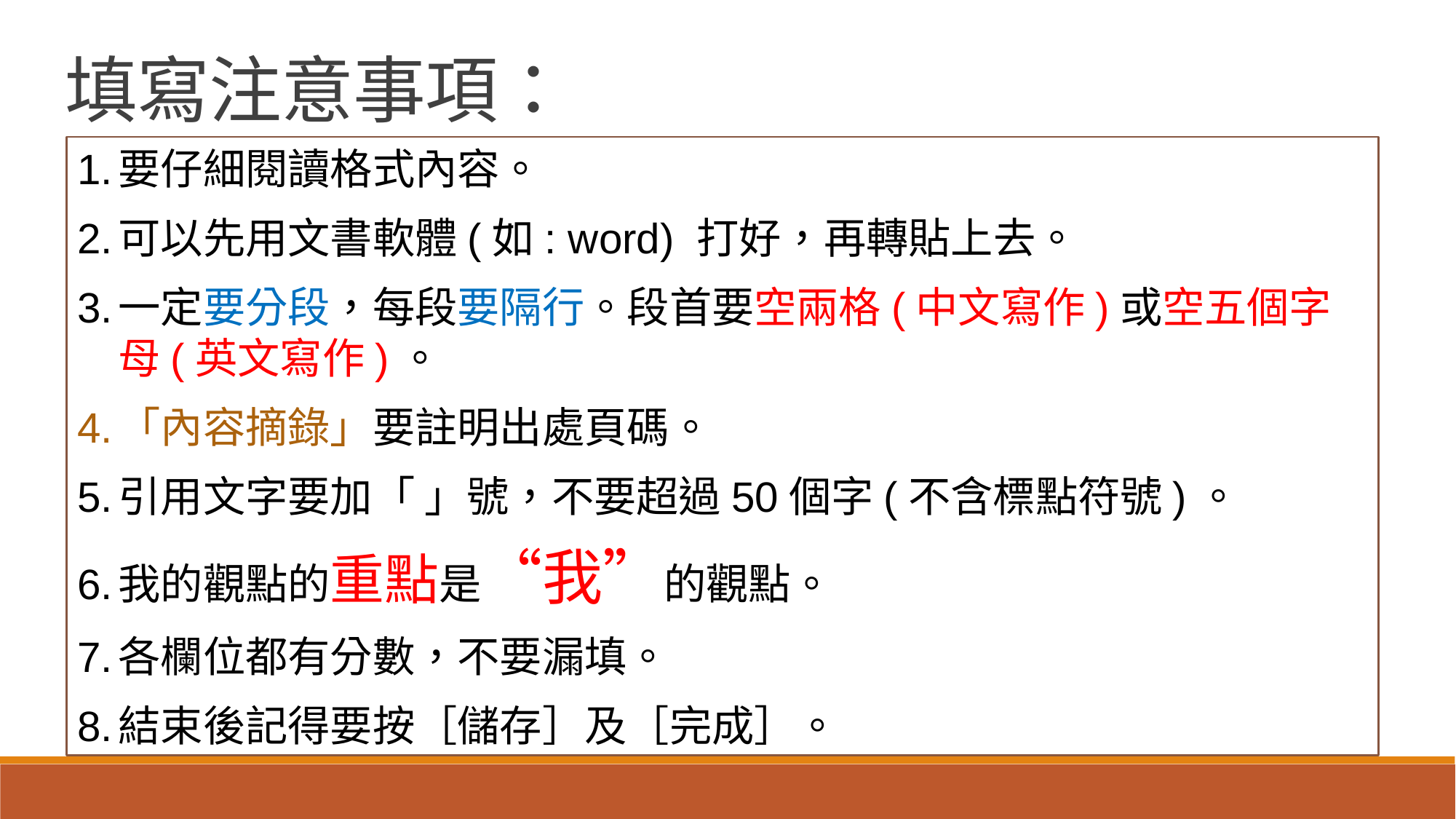

填寫注意事項：
要仔細閱讀格式內容。
可以先用文書軟體(如: word) 打好，再轉貼上去。
一定要分段，每段要隔行。段首要空兩格(中文寫作)或空五個字母(英文寫作)。
「內容摘錄」要註明出處頁碼。
引用文字要加「 」號，不要超過50個字(不含標點符號)。
我的觀點的重點是“我”的觀點。
各欄位都有分數，不要漏填。
結束後記得要按［儲存］及［完成］。